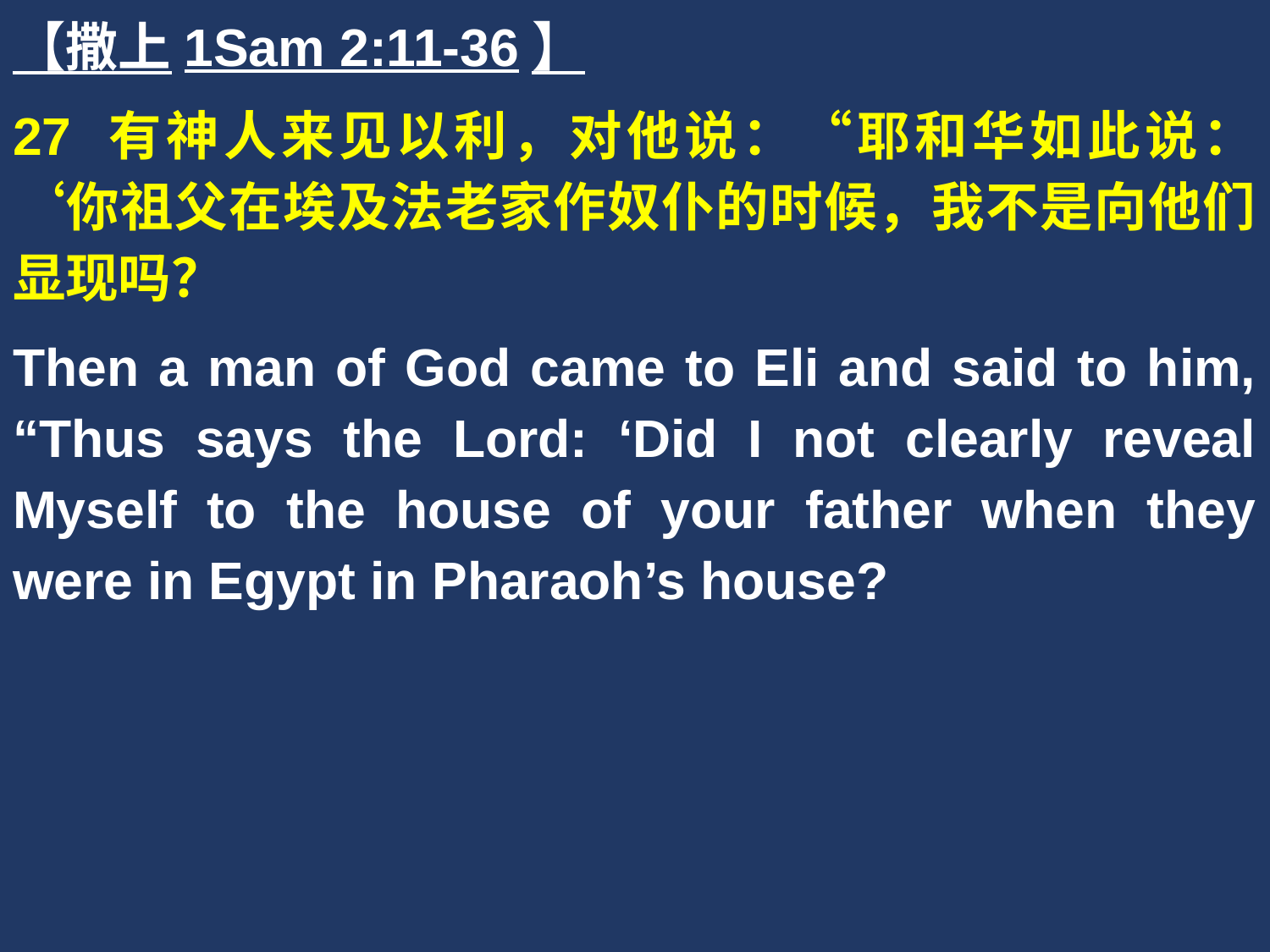

【撒上1Sam 2:11-36】
27 有神人来见以利，对他说：“耶和华如此说：‘你祖父在埃及法老家作奴仆的时候，我不是向他们显现吗？
Then a man of God came to Eli and said to him, “Thus says the Lord: ‘Did I not clearly reveal Myself to the house of your father when they were in Egypt in Pharaoh’s house?